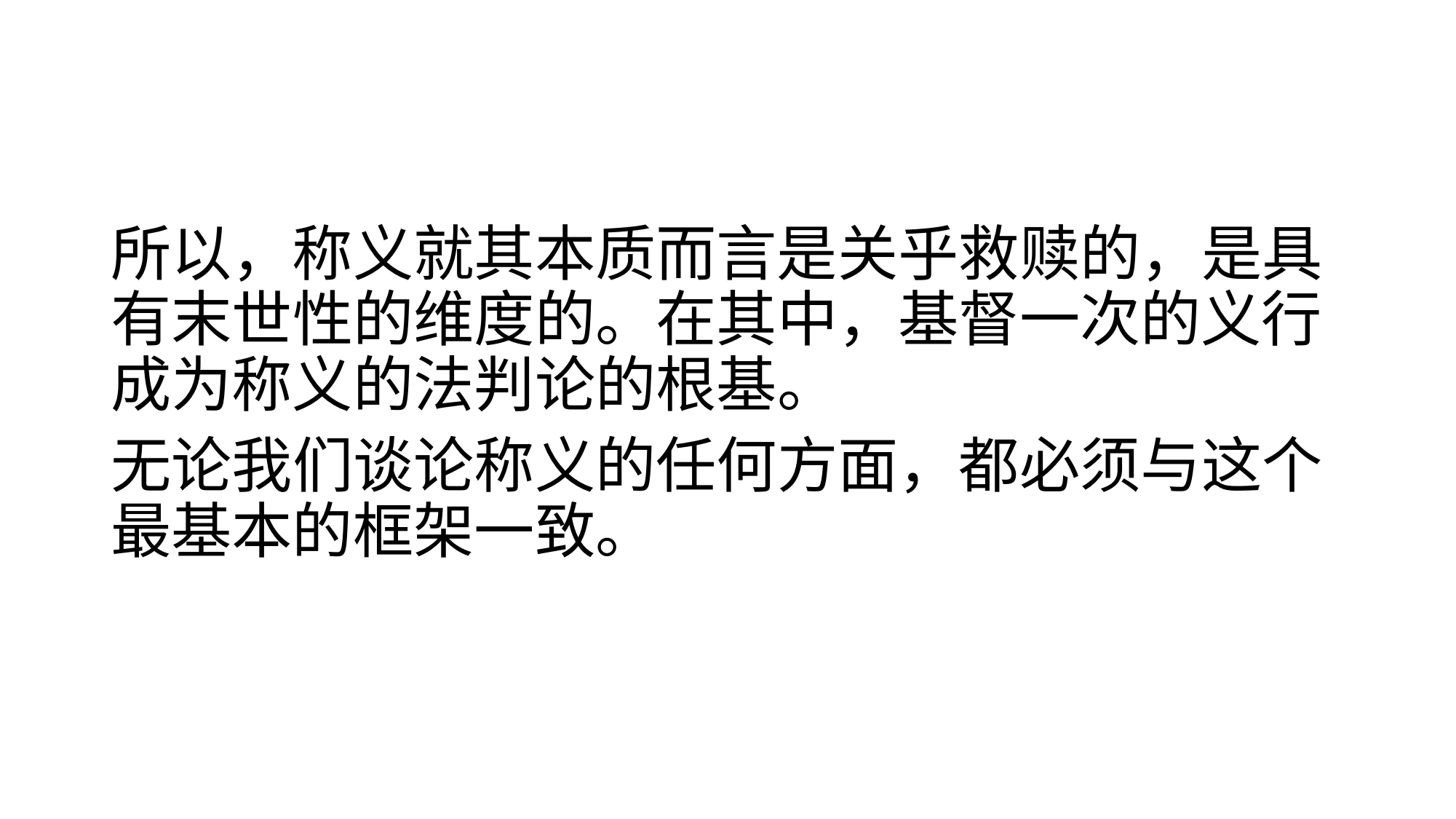

#
所以，称义就其本质而言是关乎救赎的，是具有末世性的维度的。在其中，基督一次的义行成为称义的法判论的根基。
无论我们谈论称义的任何方面，都必须与这个最基本的框架一致。